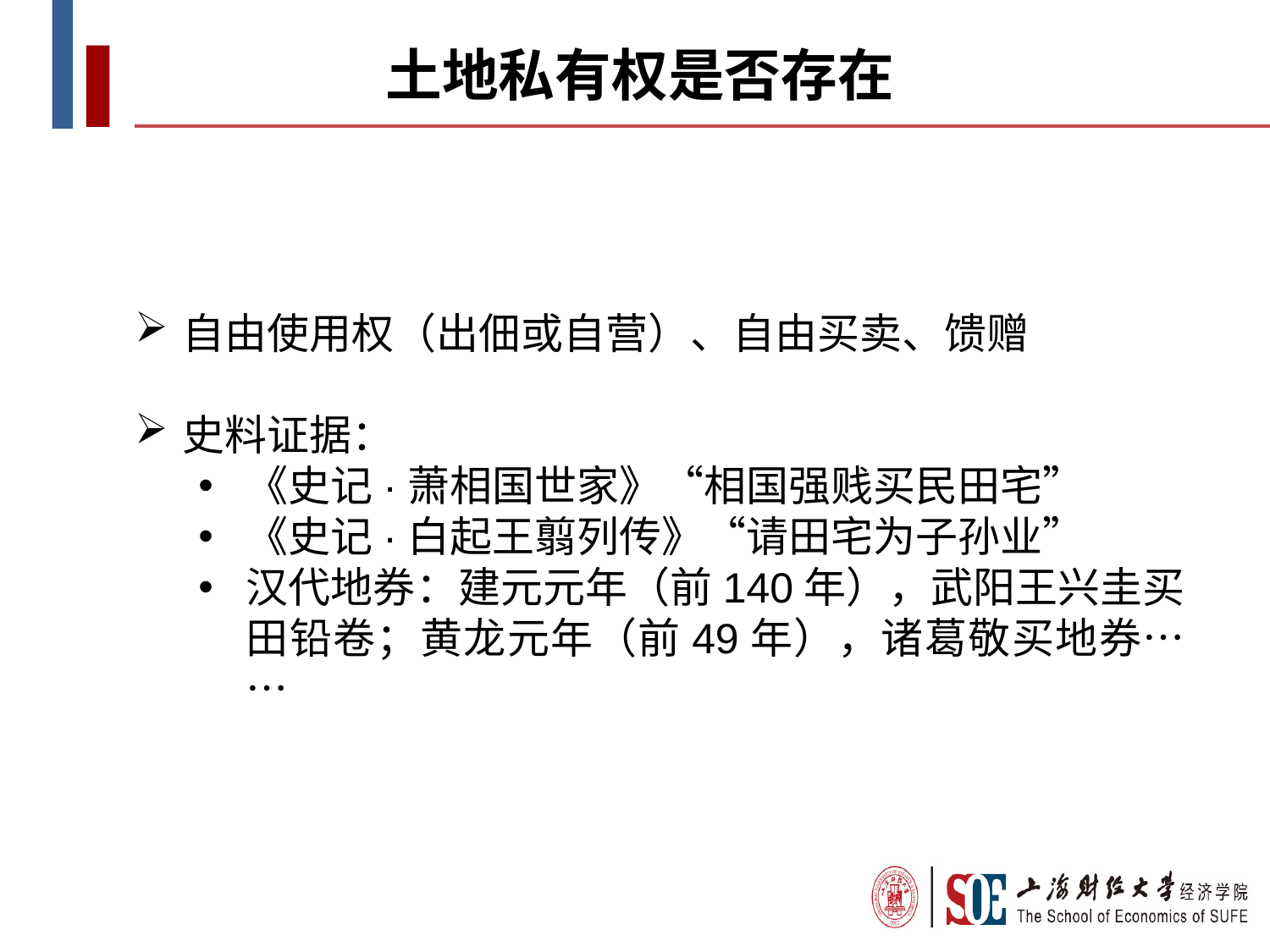

土地私有权是否存在

自由使用权（出佃或自营）、自由买卖、馈赠

史料证据：
《史记·萧相国世家》“相国强贱买民田宅”
《史记·白起王翦列传》“请田宅为子孙业”
汉代地券：建元元年（前140年），武阳王兴圭买田铅卷；黄龙元年（前49年），诸葛敬买地券……